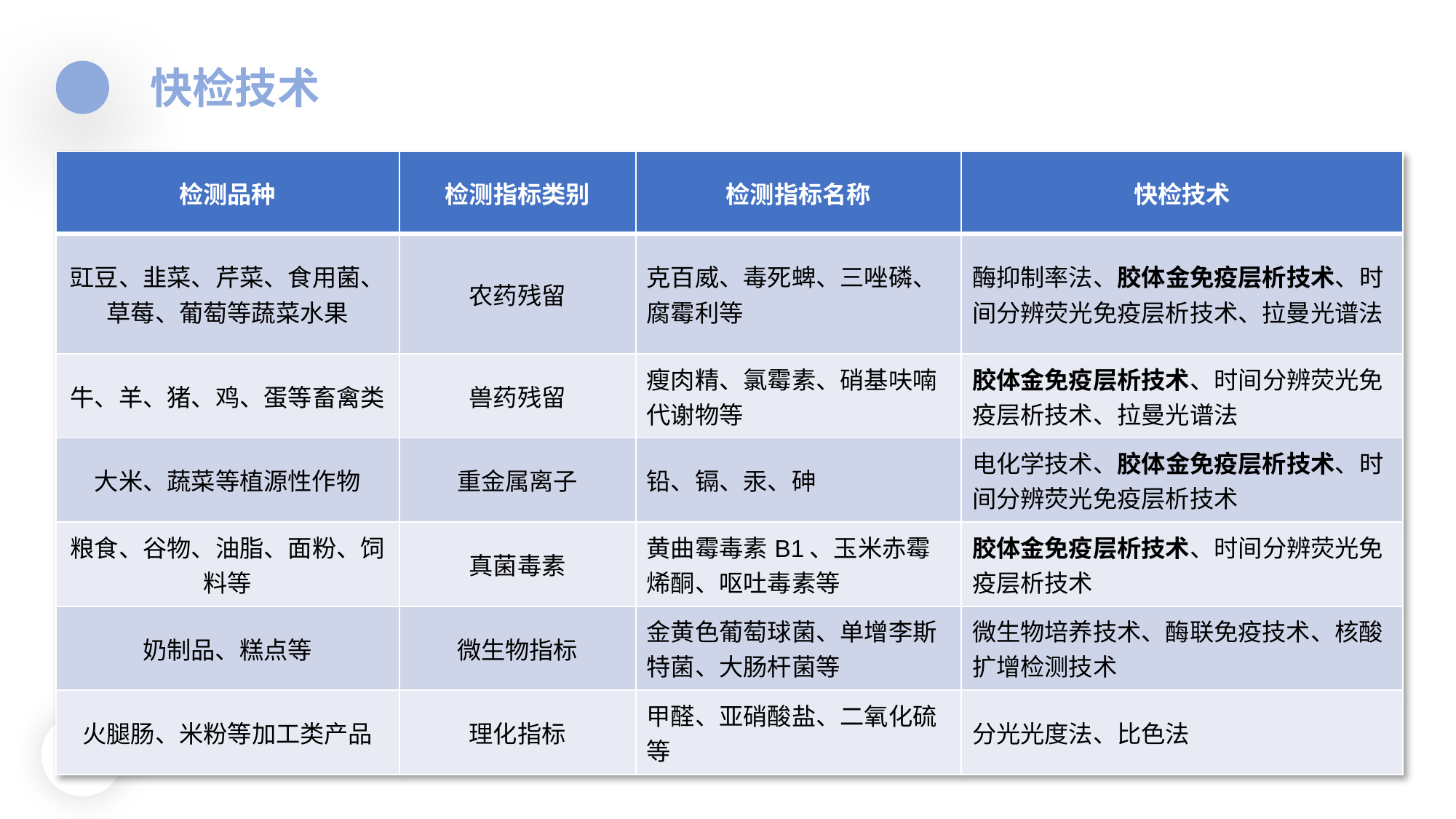

快检技术

| 检测品种 | 检测指标类别 | 检测指标名称 | 快检技术 |
| --- | --- | --- | --- |
| 豇豆、韭菜、芹菜、食用菌、草莓、葡萄等蔬菜水果 | 农药残留 | 克百威、毒死蜱、三唑磷、腐霉利等 | 酶抑制率法、胶体金免疫层析技术、时间分辨荧光免疫层析技术、拉曼光谱法 |
| 牛、羊、猪、鸡、蛋等畜禽类 | 兽药残留 | 瘦肉精、氯霉素、硝基呋喃代谢物等 | 胶体金免疫层析技术、时间分辨荧光免疫层析技术、拉曼光谱法 |
| 大米、蔬菜等植源性作物 | 重金属离子 | 铅、镉、汞、砷 | 电化学技术、胶体金免疫层析技术、时间分辨荧光免疫层析技术 |
| 粮食、谷物、油脂、面粉、饲料等 | 真菌毒素 | 黄曲霉毒素B1、玉米赤霉烯酮、呕吐毒素等 | 胶体金免疫层析技术、时间分辨荧光免疫层析技术 |
| 奶制品、糕点等 | 微生物指标 | 金黄色葡萄球菌、单增李斯特菌、大肠杆菌等 | 微生物培养技术、酶联免疫技术、核酸扩增检测技术 |
| 火腿肠、米粉等加工类产品 | 理化指标 | 甲醛、亚硝酸盐、二氧化硫等 | 分光光度法、比色法 |